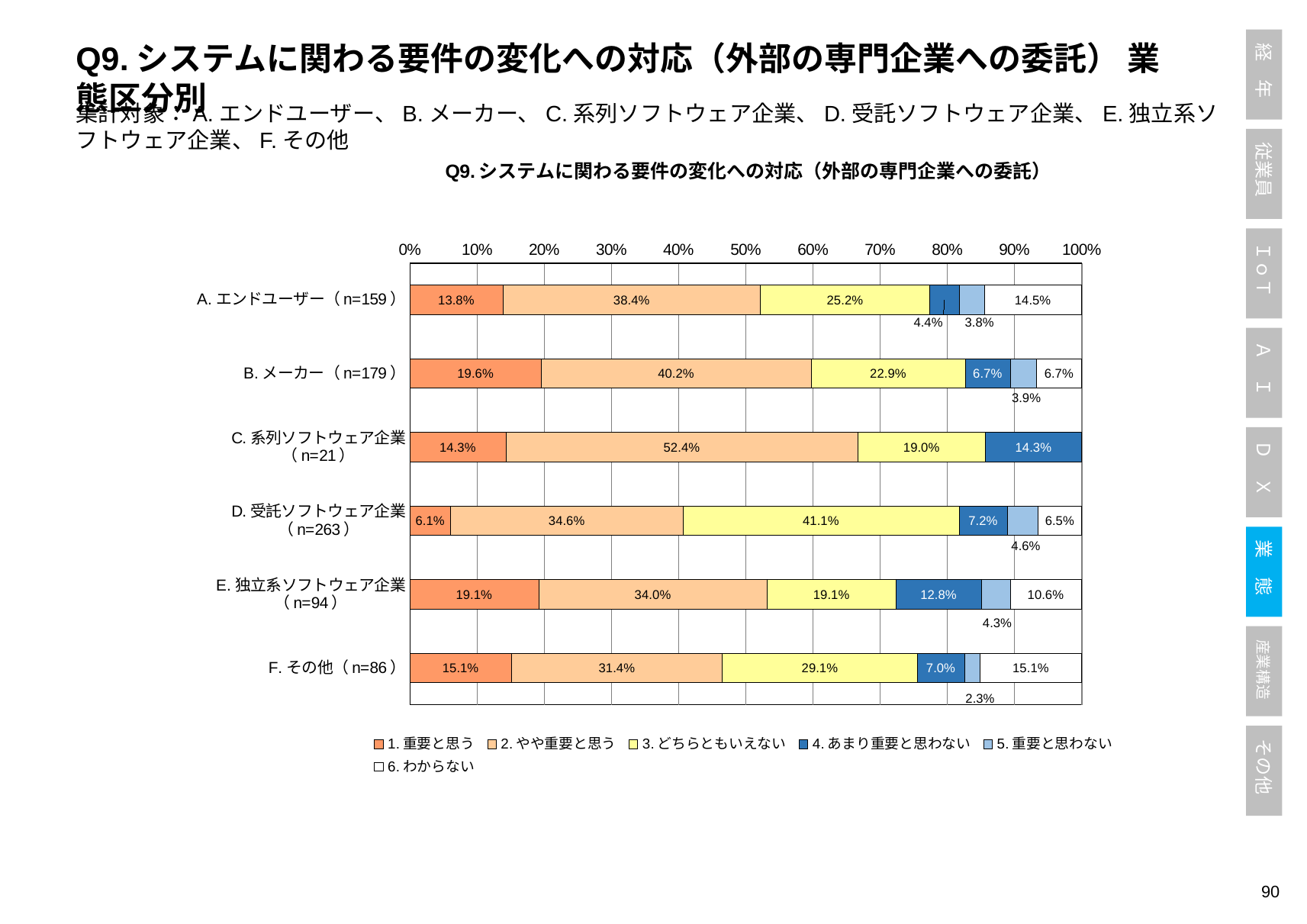

Q9.システムに関わる要件の変化への対応（外部の専門企業への委託） 業態区分別
集計対象：A.エンドユーザー、B.メーカー、C.系列ソフトウェア企業、D.受託ソフトウェア企業、E.独立系ソフトウェア企業、F.その他

### Chart: Q9.システムに関わる要件の変化への対応（外部の専門企業への委託）

| Category | 1.重要と思う | 2.やや重要と思う | 3.どちらともいえない | 4.あまり重要と思わない | 5.重要と思わない | 6.わからない |
|---|---|---|---|---|---|---|
| A.エンドユーザー（n=159） | 0.13836477987421383 | 0.3836477987421384 | 0.25157232704402516 | 0.0440251572327044 | 0.03773584905660377 | 0.14465408805031446 |
| B.メーカー（n=179） | 0.19553072625698323 | 0.4022346368715084 | 0.22905027932960895 | 0.0670391061452514 | 0.03910614525139665 | 0.0670391061452514 |
| C.系列ソフトウェア企業（n=21） | 0.14285714285714285 | 0.5238095238095238 | 0.19047619047619047 | 0.14285714285714285 | 0.0 | 0.0 |
| D.受託ソフトウェア企業（n=263） | 0.060836501901140684 | 0.34600760456273766 | 0.41064638783269963 | 0.07224334600760456 | 0.045627376425855515 | 0.06463878326996197 |
| E.独立系ソフトウェア企業（n=94） | 0.19148936170212766 | 0.3404255319148936 | 0.19148936170212766 | 0.1276595744680851 | 0.0425531914893617 | 0.10638297872340426 |
| F.その他（n=86） | 0.1511627906976744 | 0.313953488372093 | 0.29069767441860467 | 0.06976744186046512 | 0.023255813953488372 | 0.1511627906976744 |
90